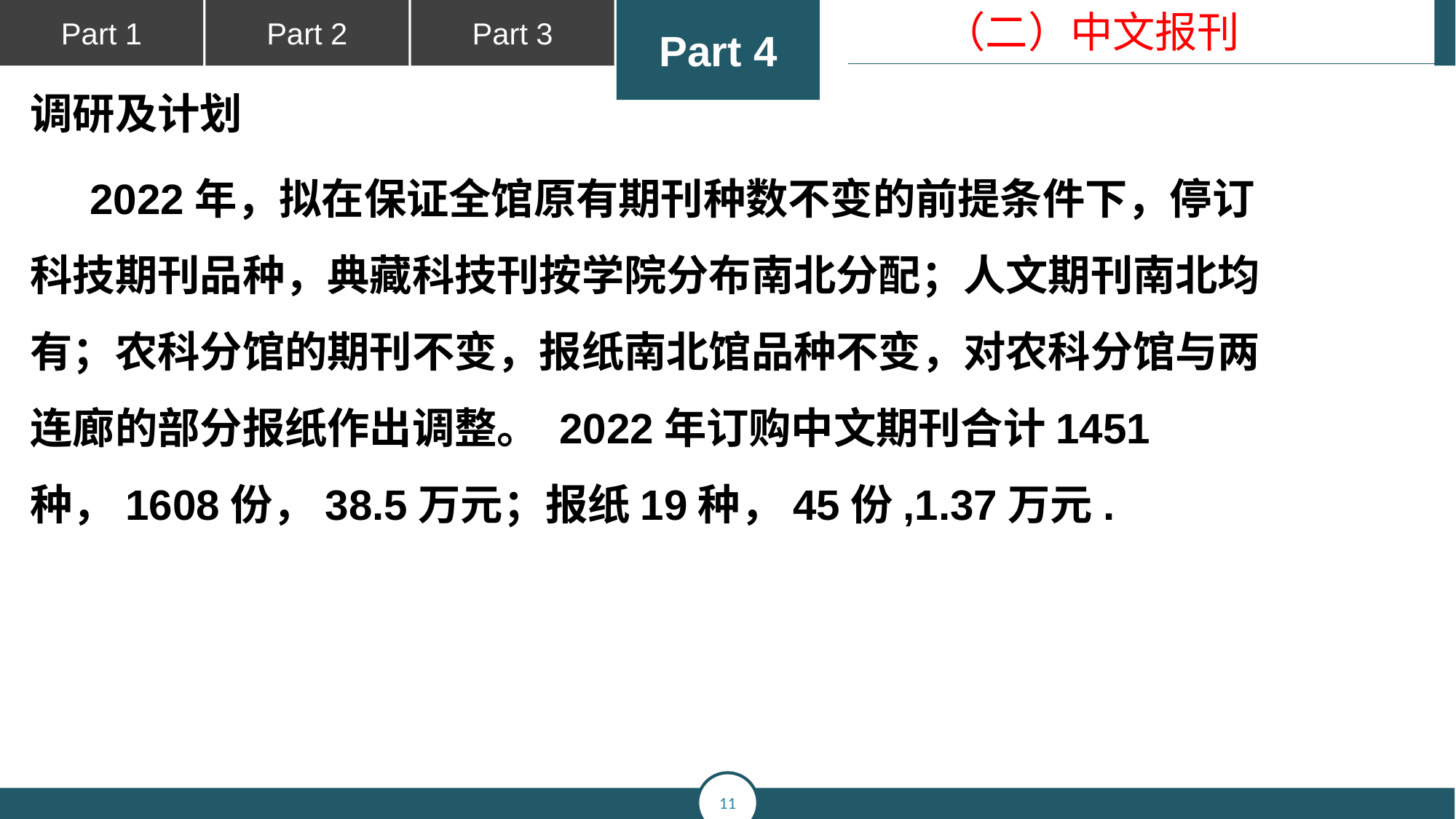

（二）中文报刊

调研及计划
     2022年，拟在保证全馆原有期刊种数不变的前提条件下，停订科技期刊品种，典藏科技刊按学院分布南北分配；人文期刊南北均有；农科分馆的期刊不变，报纸南北馆品种不变，对农科分馆与两连廊的部分报纸作出调整。 2022年订购中文期刊合计1451种，1608份，38.5万元；报纸19种，45份,1.37万元.

2
3
4
1
SUGGESTION